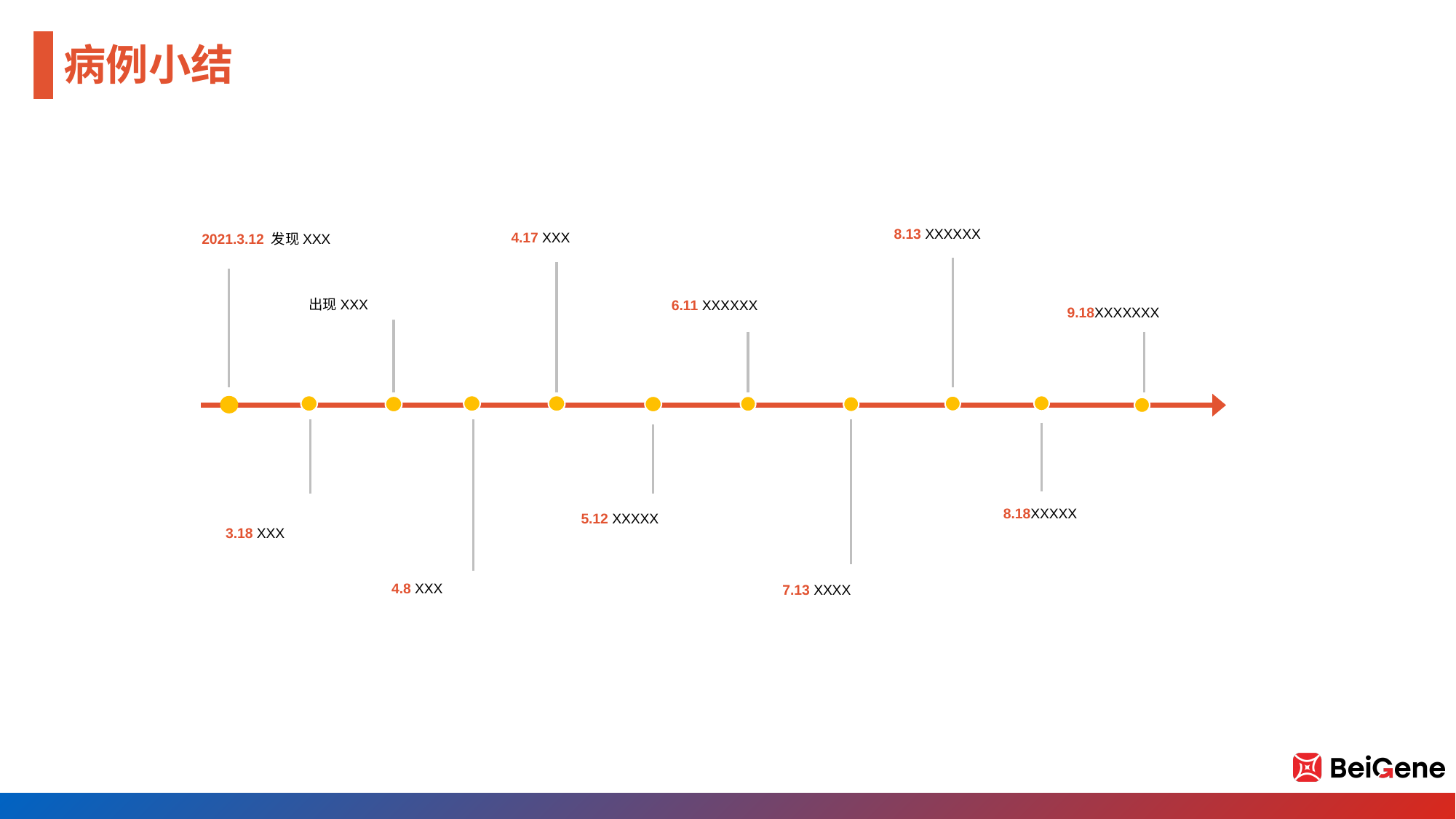

病例小结
8.13 XXXXXX
4.17 XXX
2021.3.12 发现XXX
6.11 XXXXXX
出现XXX
9.18XXXXXXX

8.18XXXXX
5.12 XXXXX
3.18 XXX
4.8 XXX
7.13 XXXX